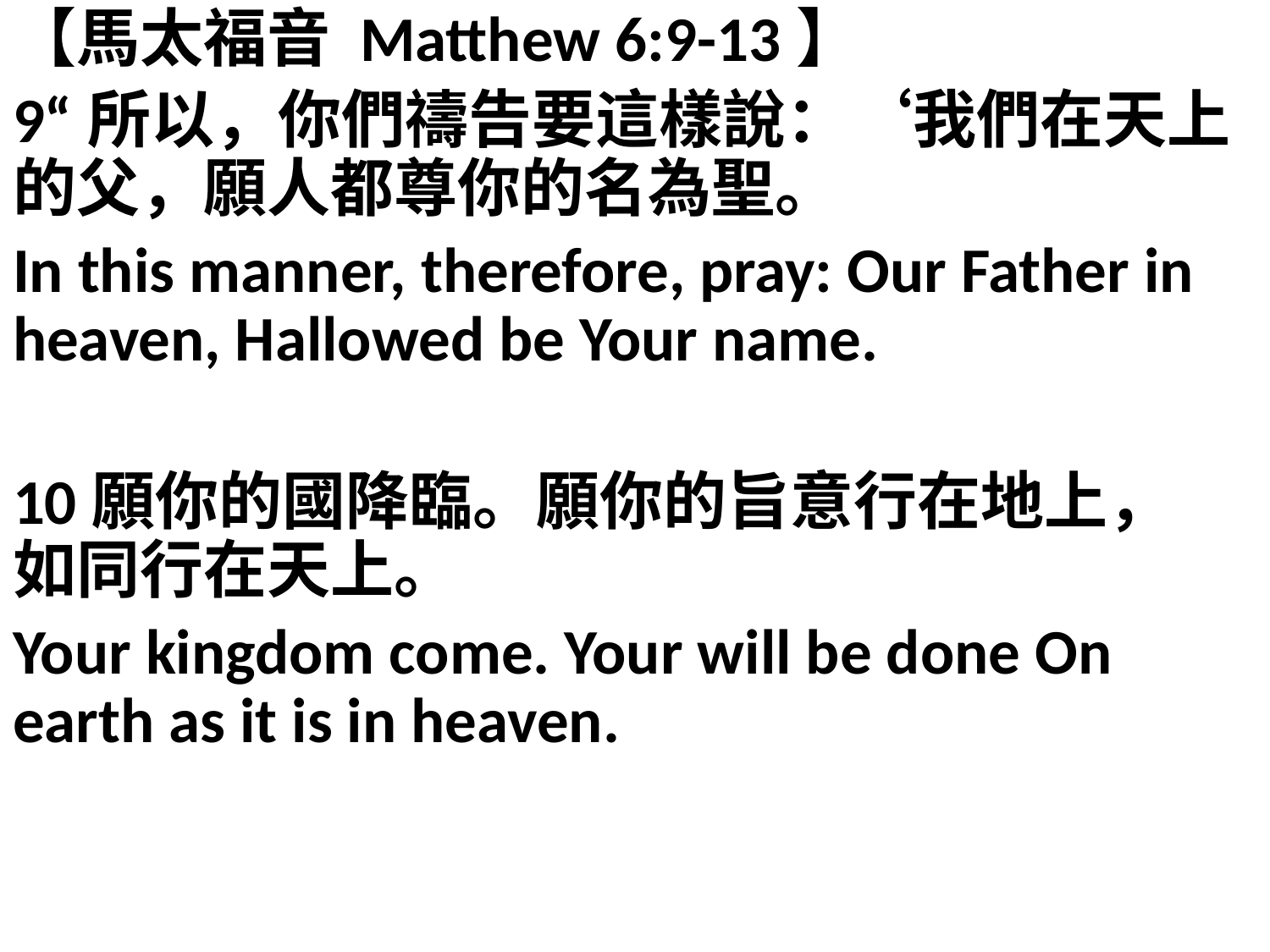

【馬太福音 Matthew 6:9-13】
9“所以，你們禱告要這樣說：‘我們在天上的父，願人都尊你的名為聖。
In this manner, therefore, pray: Our Father in heaven, Hallowed be Your name.

10願你的國降臨。願你的旨意行在地上，如同行在天上。
Your kingdom come. Your will be done On earth as it is in heaven.